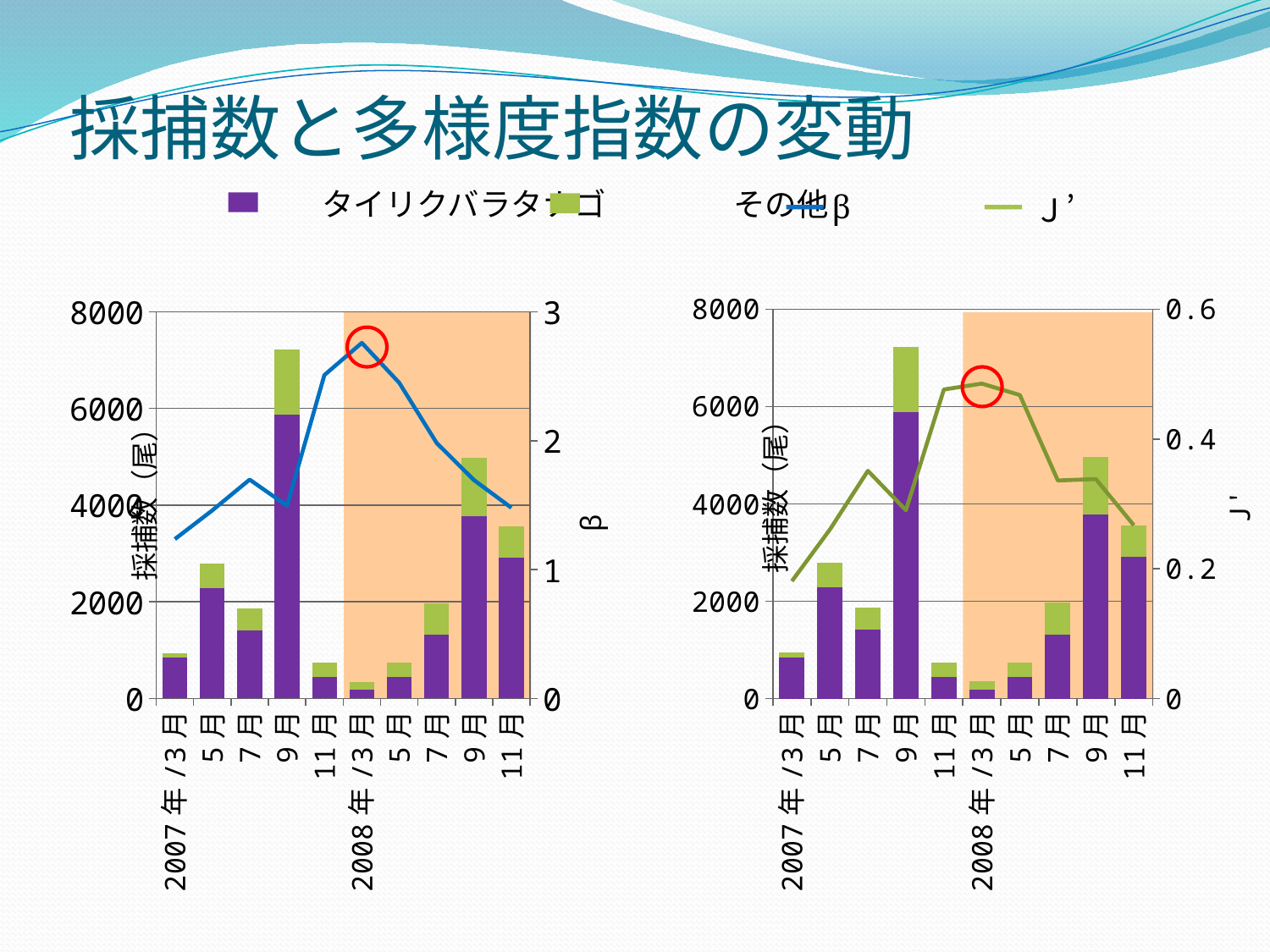

# 採捕数と多様度指数の変動
　　　　　　タイリクバラタナゴ　　　　その他
β
Ｊ’

[unsupported chart]

[unsupported chart]